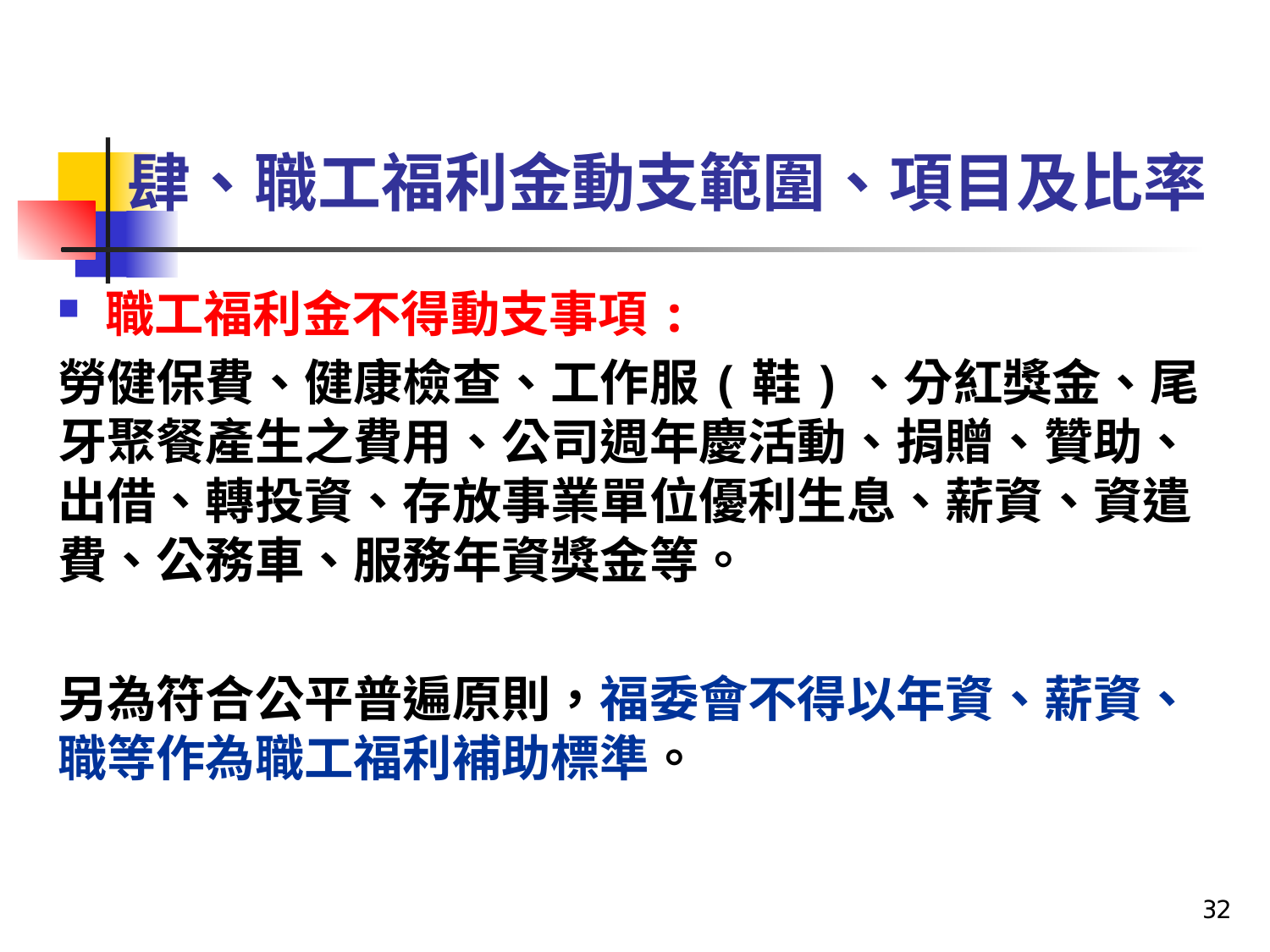

# 肆、職工福利金動支範圍、項目及比率
職工福利金不得動支事項:
勞健保費、健康檢查、工作服(鞋)、分紅獎金、尾牙聚餐產生之費用、公司週年慶活動、捐贈、贊助、出借、轉投資、存放事業單位優利生息、薪資、資遣費、公務車、服務年資獎金等。

另為符合公平普遍原則，福委會不得以年資、薪資、職等作為職工福利補助標準。
32